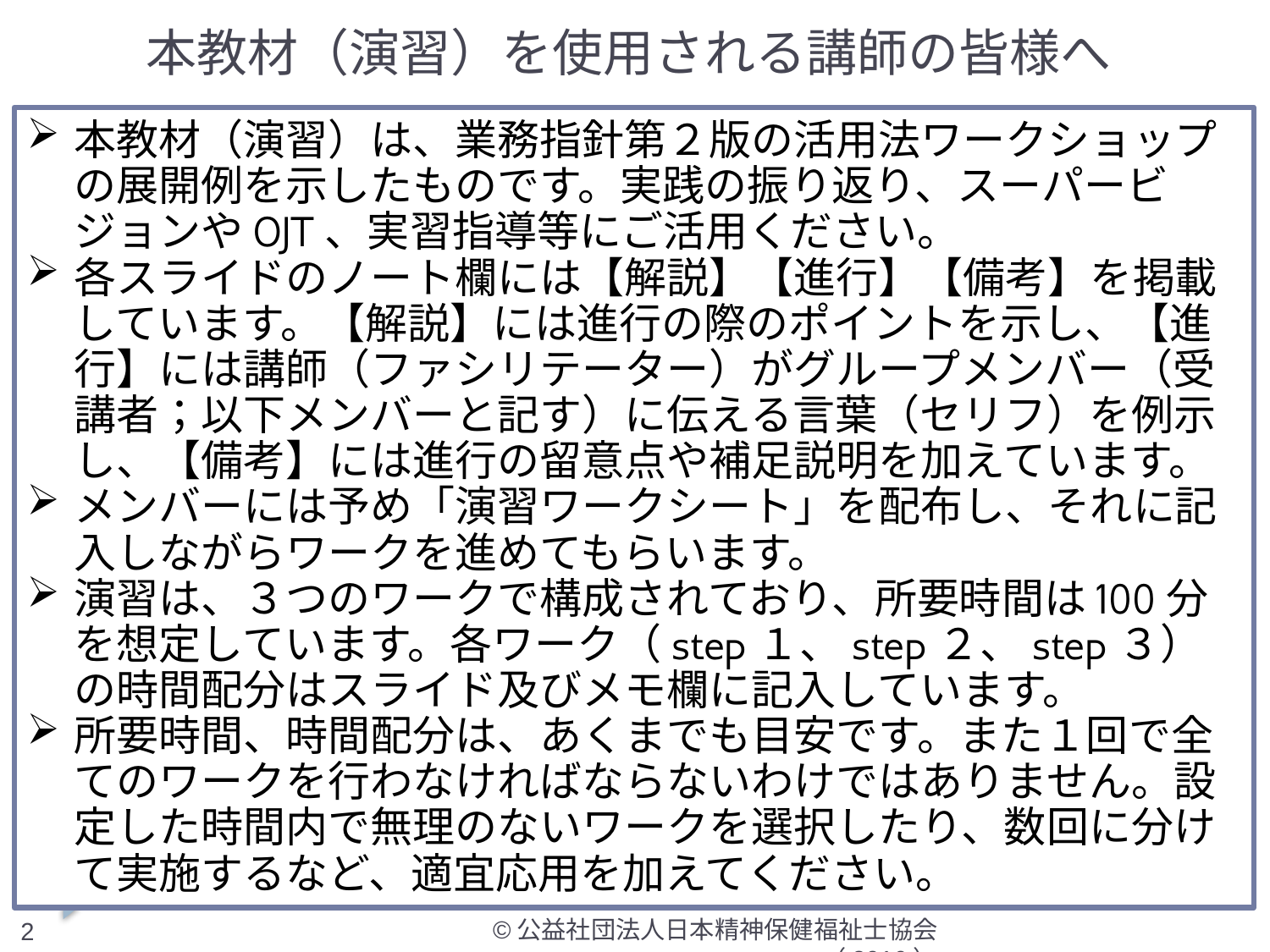

# 本教材（演習）を使用される講師の皆様へ
本教材（演習）は、業務指針第２版の活用法ワークショップの展開例を示したものです。実践の振り返り、スーパービジョンやOJT、実習指導等にご活用ください。
各スライドのノート欄には【解説】【進行】【備考】を掲載しています。【解説】には進行の際のポイントを示し、【進行】には講師（ファシリテーター）がグループメンバー（受講者；以下メンバーと記す）に伝える言葉（セリフ）を例示し、【備考】には進行の留意点や補足説明を加えています。
メンバーには予め「演習ワークシート」を配布し、それに記入しながらワークを進めてもらいます。
演習は、３つのワークで構成されており、所要時間は100分を想定しています。各ワーク（step１、step２、step３）の時間配分はスライド及びメモ欄に記入しています。
所要時間、時間配分は、あくまでも目安です。また１回で全てのワークを行わなければならないわけではありません。設定した時間内で無理のないワークを選択したり、数回に分けて実施するなど、適宜応用を加えてください。

©公益社団法人日本精神保健福祉士協会（2016）
2